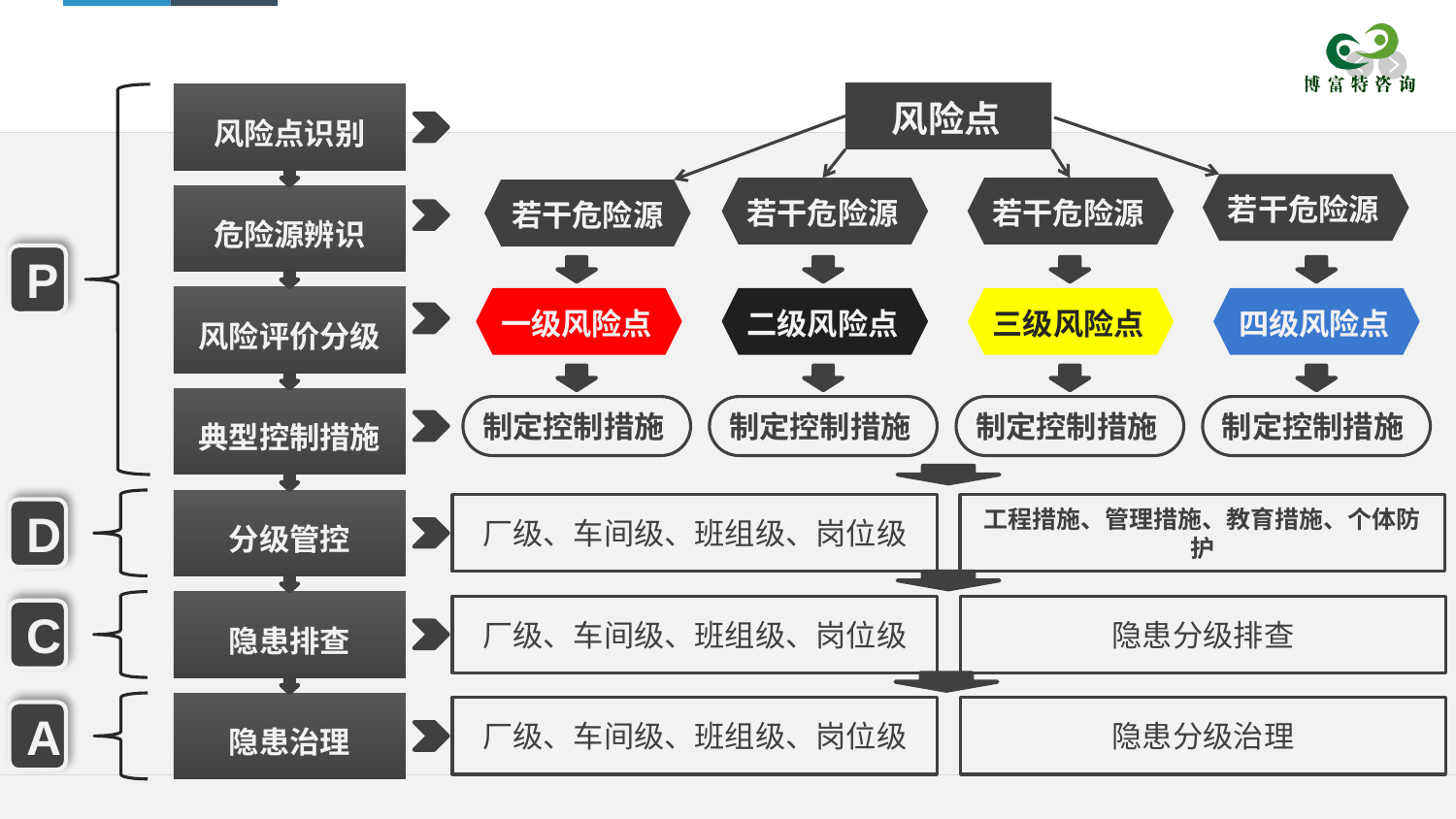

风险点

风险点识别

若干危险源

若干危险源

若干危险源

若干危险源
危险源辨识

P

风险评价分级

一级风险点

二级风险点

三级风险点

四级风险点

典型控制措施
制定控制措施
制定控制措施
制定控制措施
制定控制措施

分级管控
厂级、车间级、班组级、岗位级
工程措施、管理措施、教育措施、个体防护
D

隐患排查
厂级、车间级、班组级、岗位级
隐患分级排查
C

隐患治理
厂级、车间级、班组级、岗位级
隐患分级治理
A